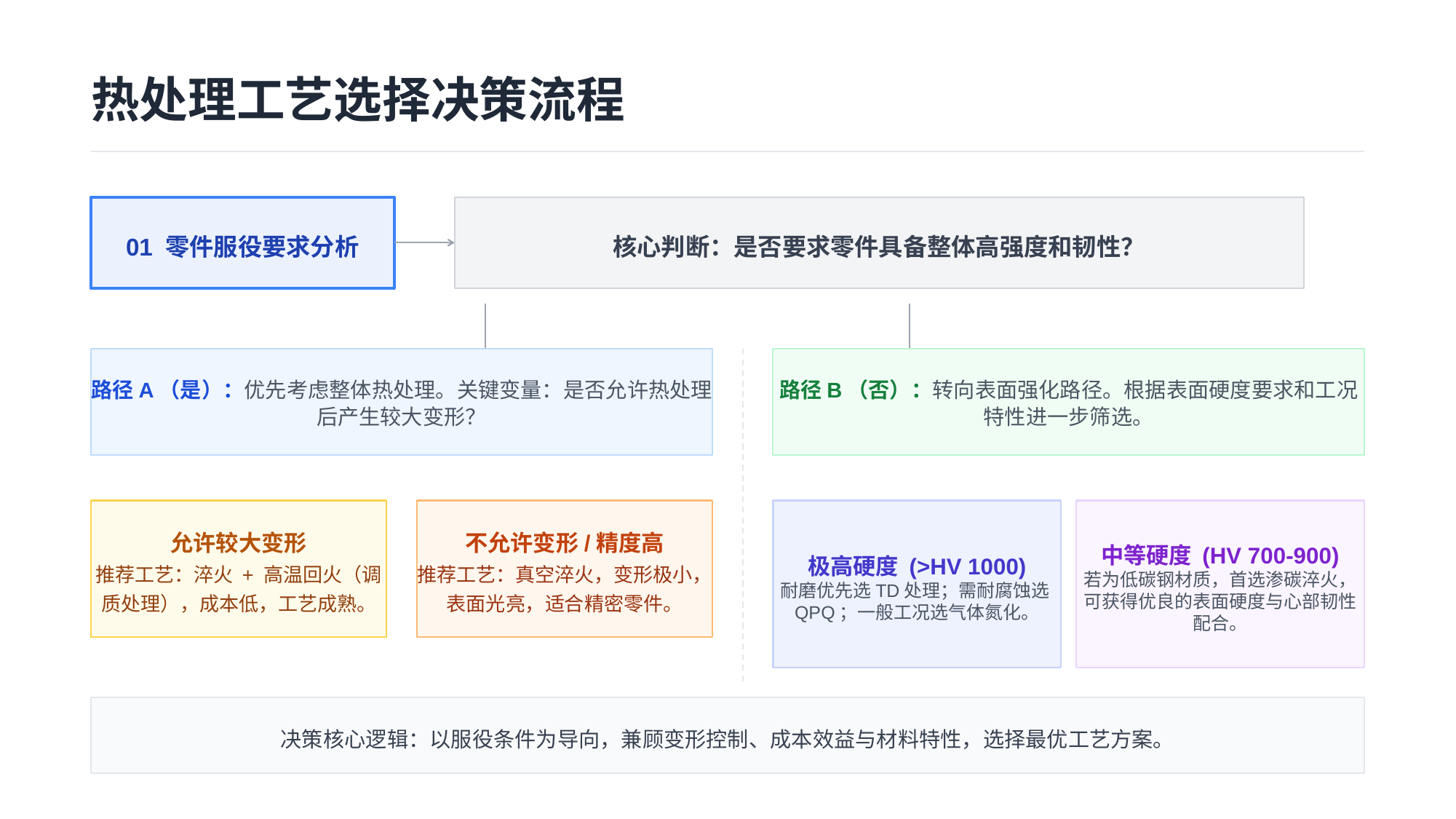

热处理工艺选择决策流程
01 零件服役要求分析
核心判断：是否要求零件具备整体高强度和韧性？
路径A（是）：优先考虑整体热处理。关键变量：是否允许热处理后产生较大变形？
路径B（否）：转向表面强化路径。根据表面硬度要求和工况特性进一步筛选。
允许较大变形
推荐工艺：淬火 + 高温回火（调质处理），成本低，工艺成熟。
不允许变形/精度高
推荐工艺：真空淬火，变形极小，表面光亮，适合精密零件。
极高硬度 (>HV 1000)
耐磨优先选TD处理；需耐腐蚀选QPQ；一般工况选气体氮化。
中等硬度 (HV 700-900)
若为低碳钢材质，首选渗碳淬火，可获得优良的表面硬度与心部韧性配合。
决策核心逻辑：以服役条件为导向，兼顾变形控制、成本效益与材料特性，选择最优工艺方案。